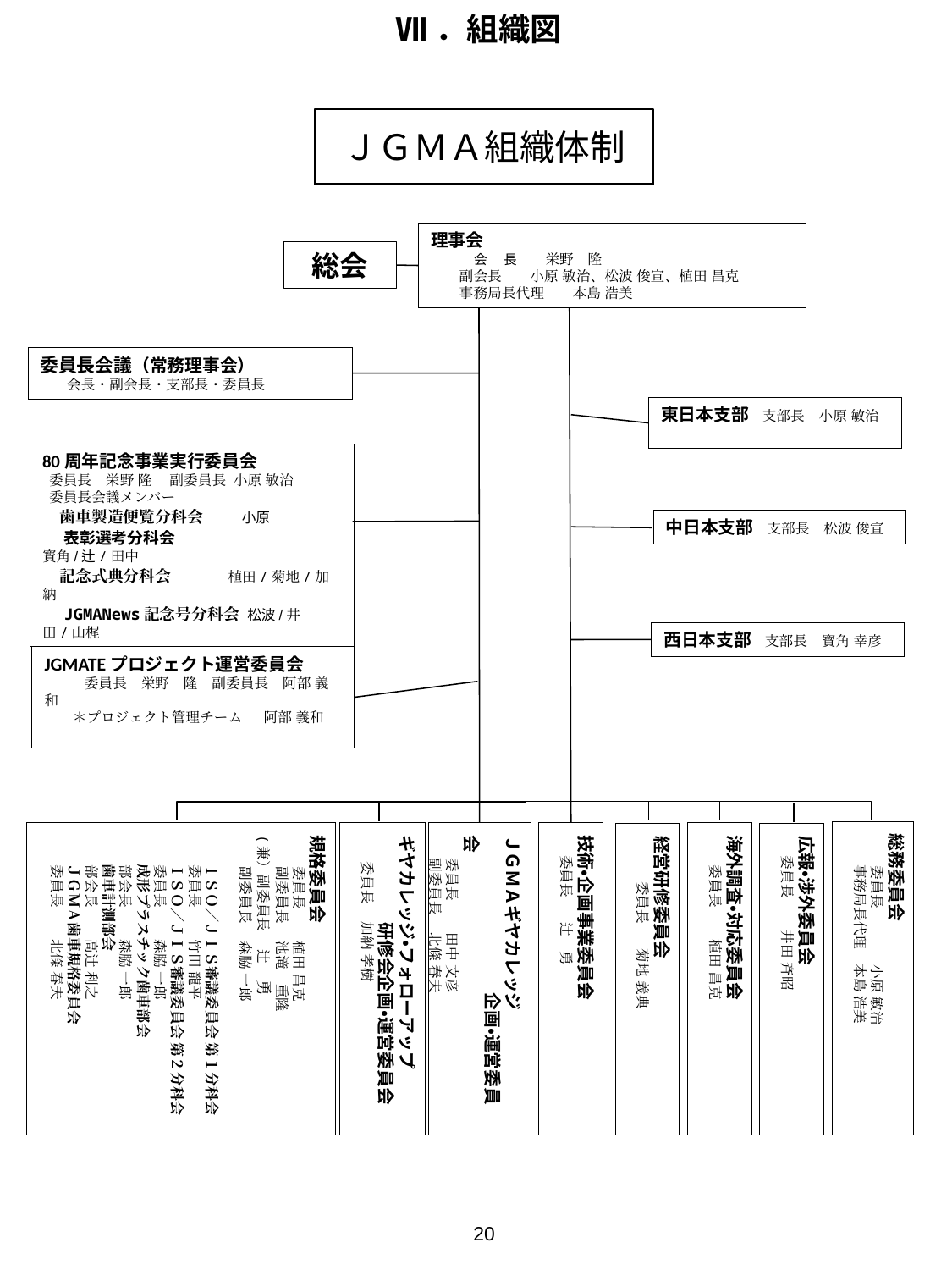

Ⅶ．組織図
# ＪＧＭＡ組織体制
理事会
　　　 会　 長　　栄野　隆
　　副会長　　小原 敏治、松波 俊宣、植田 昌克
　　事務局長代理　　本島 浩美
総会
委員長会議（常務理事会）
　　会長・副会長・支部長・委員長
東日本支部　支部長　小原 敏治
80周年記念事業実行委員会
 委員長　栄野 隆　 副委員長  小原 敏治
 委員長会議メンバー
　歯車製造便覧分科会　　 小原
　 表彰選考分科会　　　　　 寳角/辻/田中
　記念式典分科会　　　 植田/菊地/加納
　JGMANews記念号分科会  松波/井田/山梶
中日本支部　支部長　松波 俊宣
西日本支部　支部長　寳角 幸彦
JGMATEプロジェクト運営委員会
　　　委員長　栄野　隆　副委員長　阿部 義和
　　＊プロジェクト管理チーム　  阿部 義和
総務委員会
　　 委員長　　　　小原 敏治
　　 事務局長代理　本島 浩美
規格委員会
　　 委員長　 　植田 昌克
　　 副委員長　 池滝　重隆
(兼）副委員長　 辻　勇
　 　副委員長　 森脇 一郎

　　ＩＳＯ／ＪＩＳ審議委員会 第１分科会
　　 委員長　 　竹田 龍平
　　ＩＳＯ／ＪＩＳ審議委員会 第２分科会
　 　委員長　　 森脇 一郎
　　成形プラスチック歯車部会
　　 部会長　 　森脇 一郎
　　歯車計測部会
　　 部会長　　 高辻 利之
　　ＪＧＭＡ歯車規格委員会
　　 委員長　　 北條 春夫
ギヤカレッジ・フォローアップ
　　　　　　研修会企画・運営委員会
 　  委員長 　加納 孝樹
ＪＧＭＡギヤカレッジ
　　　　　　　　　企画・運営委員会
　   委員長　 　田中 文彦
　   副委員長　 北條 春夫
技術・企画事業委員会
     委員長   　辻　勇
海外調査・対応委員会
　 　委員長　　 植田 昌克
経営研修委員会
　　  　委員長　   菊地 義典
広報・渉外委員会
     委員長　 　井田 斉昭
20